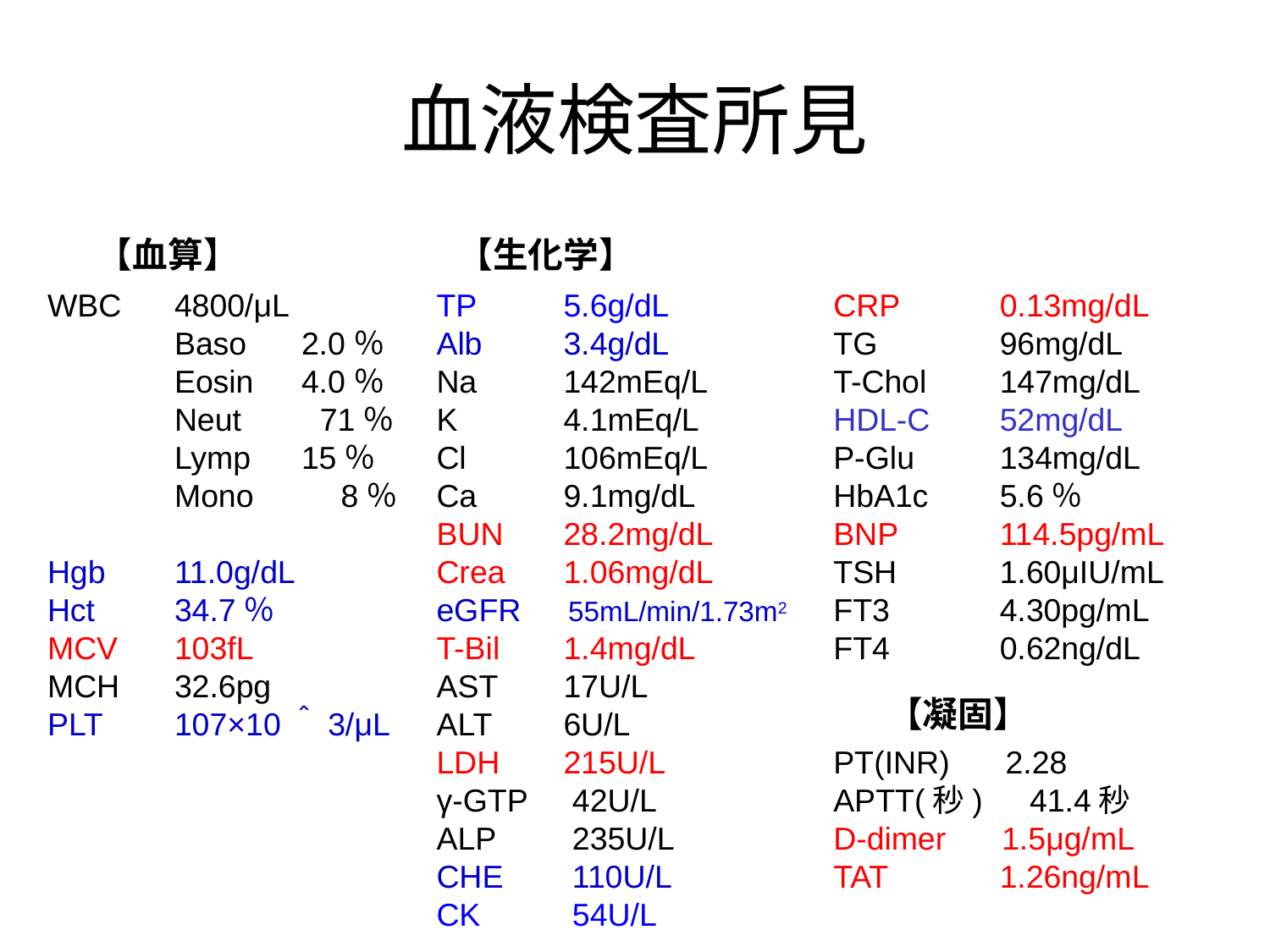

# 血液検査所見
【血算】
【生化学】
WBC 	4800/μL
	Baso 	2.0％
	Eosin 	4.0％
	Neut　　71％
	Lymp 	15％
	Mono 	　8％

Hgb 	11.0g/dL
Hct 	34.7％
MCV 	103fL
MCH 	32.6pg
PLT 	107×10＾3/μL
TP 	5.6g/dL
Alb	3.4g/dL
Na	142mEq/L
K 	4.1mEq/L
Cl 	106mEq/L
Ca 	9.1mg/dL
BUN 	28.2mg/dL
Crea 	1.06mg/dL
eGFR　55mL/min/1.73m2
T-Bil 	1.4mg/dL
AST 	17U/L
ALT 	6U/L
LDH 	215U/L
γ-GTP	 42U/L
ALP	 235U/L
CHE	 110U/L
CK 	 54U/L
CRP 	　0.13mg/dL
TG 	　96mg/dL
T-Chol	　147mg/dL
HDL-C	　52mg/dL
P-Glu 	　134mg/dL
HbA1c 	　5.6％
BNP	　114.5pg/mL
TSH	　1.60μIU/mL
FT3	　4.30pg/mL
FT4	　0.62ng/dL

PT(INR) 　2.28
APTT(秒)　41.4秒
D-dimer 　1.5μg/mL
TAT	　1.26ng/mL
【凝固】